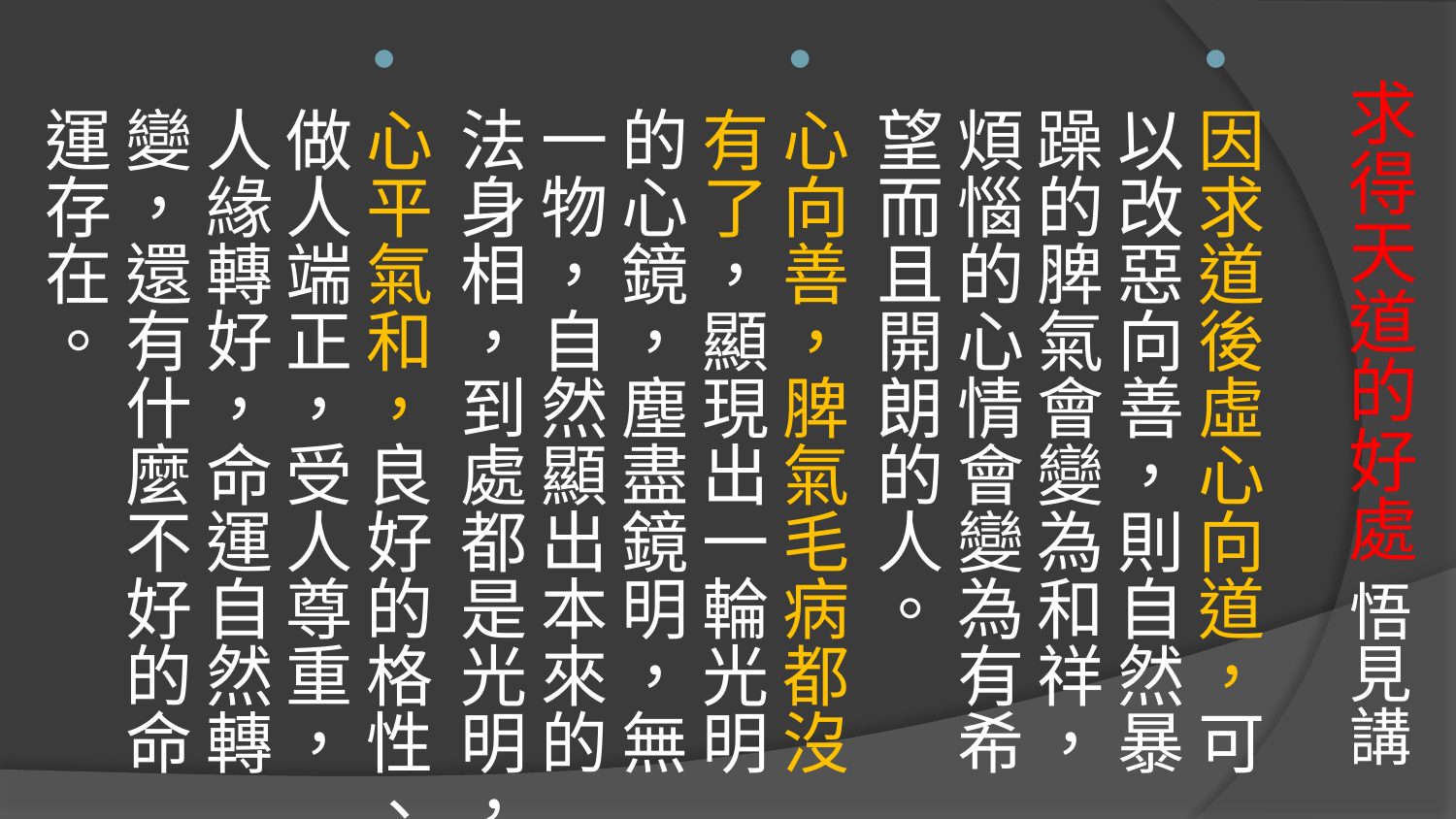

# 求得天道的好處 悟見講
因求道後虛心向道，可以改惡向善，則自然暴躁的脾氣會變為和祥，煩惱的心情會變為有希望而且開朗的人。
心向善，脾氣毛病都沒有了，顯現出一輪光明的心鏡，塵盡鏡明，無一物，自然顯出本來的法身相，到處都是光明，
心平氣和，良好的格性、做人端正，受人尊重，人緣轉好，命運自然轉變，還有什麼不好的命運存在。